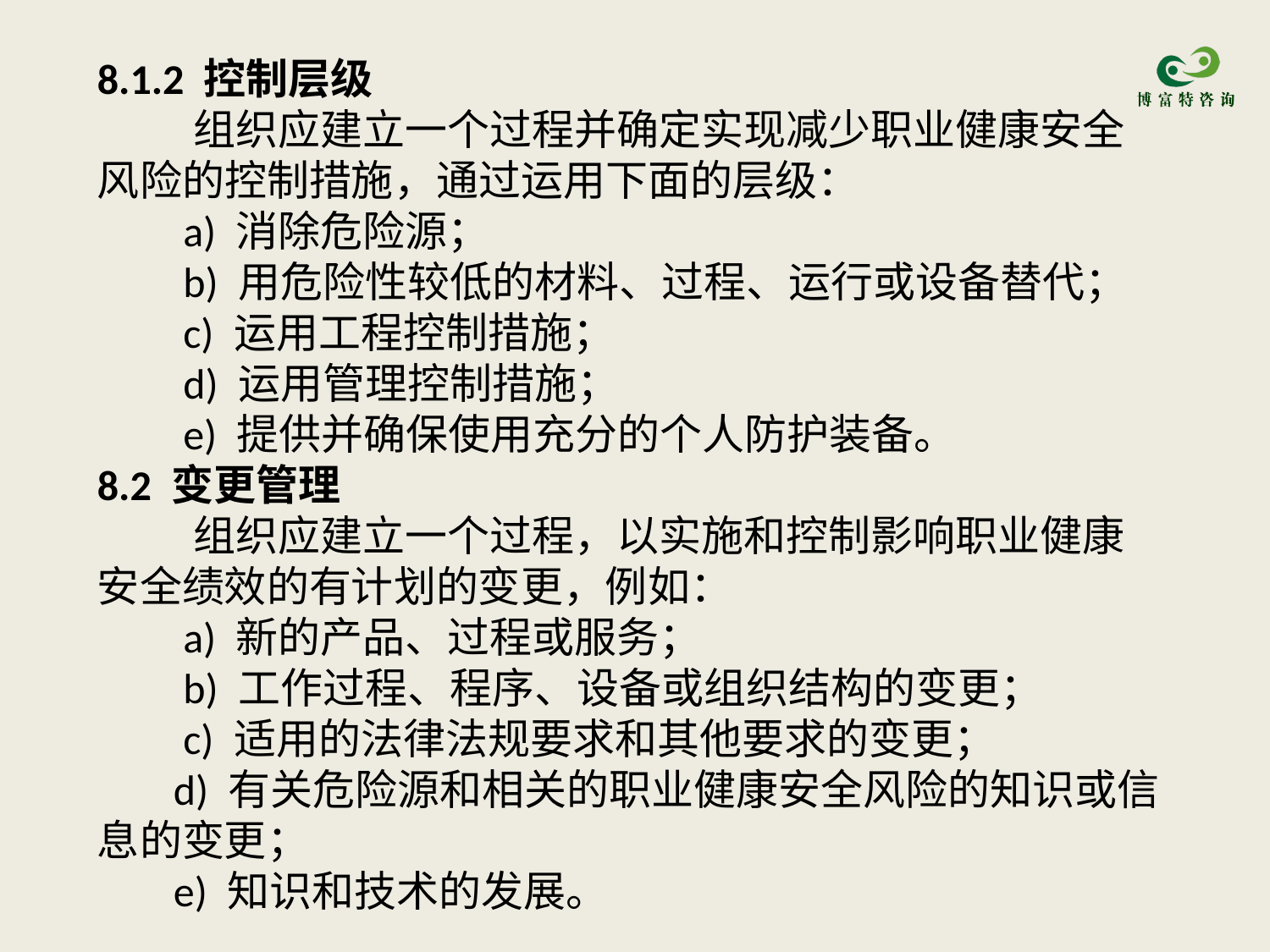

8.1.2 控制层级
         组织应建立一个过程并确定实现减少职业健康安全风险的控制措施，通过运用下面的层级：
         a) 消除危险源；
         b) 用危险性较低的材料、过程、运行或设备替代；
         c) 运用工程控制措施；
         d) 运用管理控制措施；
         e) 提供并确保使用充分的个人防护装备。
8.2 变更管理
         组织应建立一个过程，以实施和控制影响职业健康安全绩效的有计划的变更，例如：
         a) 新的产品、过程或服务；
         b) 工作过程、程序、设备或组织结构的变更；
         c) 适用的法律法规要求和其他要求的变更；
        d) 有关危险源和相关的职业健康安全风险的知识或信息的变更；
        e) 知识和技术的发展。